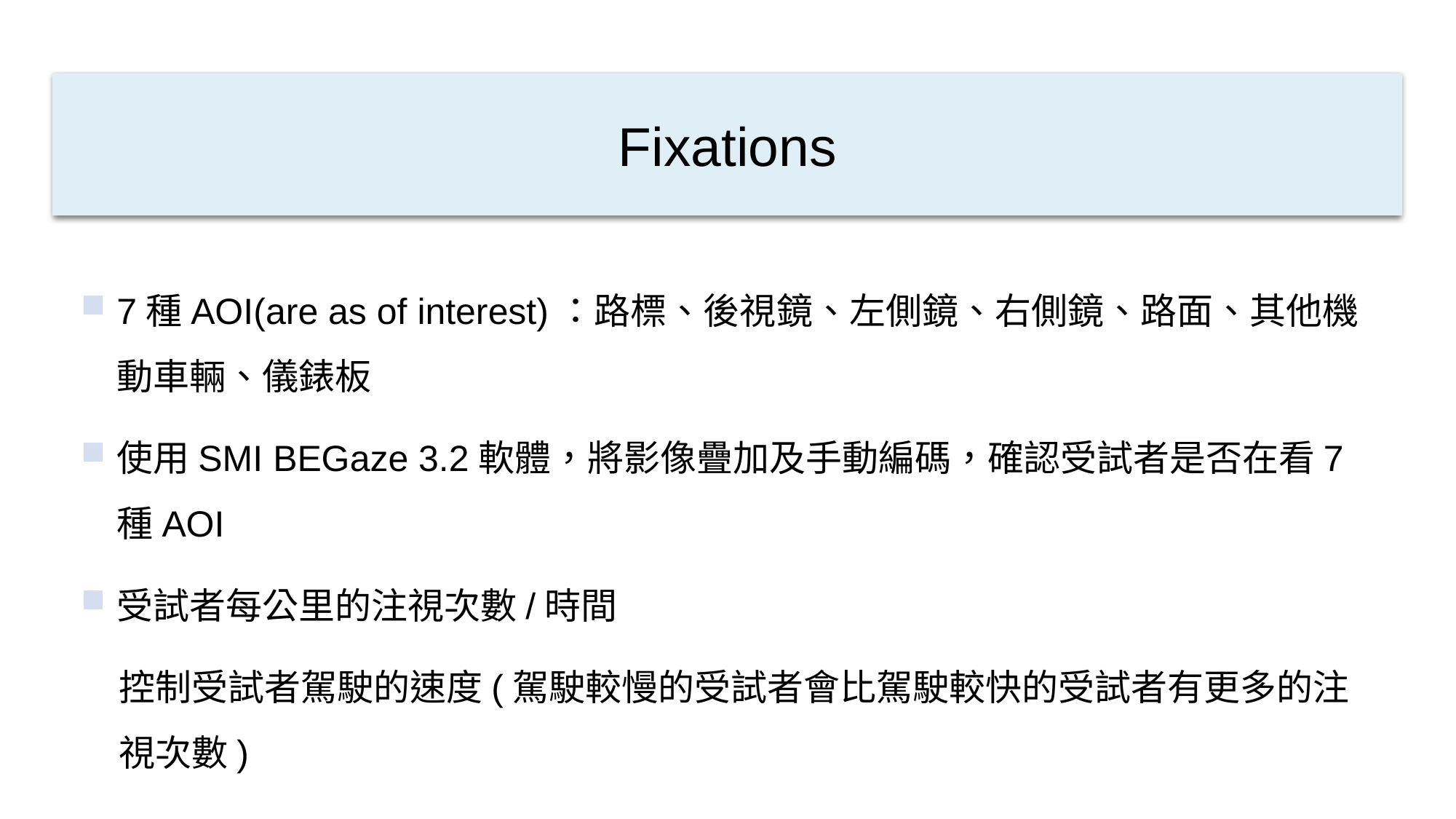

# Fixations
7種AOI(are as of interest)：路標、後視鏡、左側鏡、右側鏡、路面、其他機動車輛、儀錶板
使用SMI BEGaze 3.2軟體，將影像疊加及手動編碼，確認受試者是否在看7種AOI
受試者每公里的注視次數/時間
控制受試者駕駛的速度(駕駛較慢的受試者會比駕駛較快的受試者有更多的注視次數)